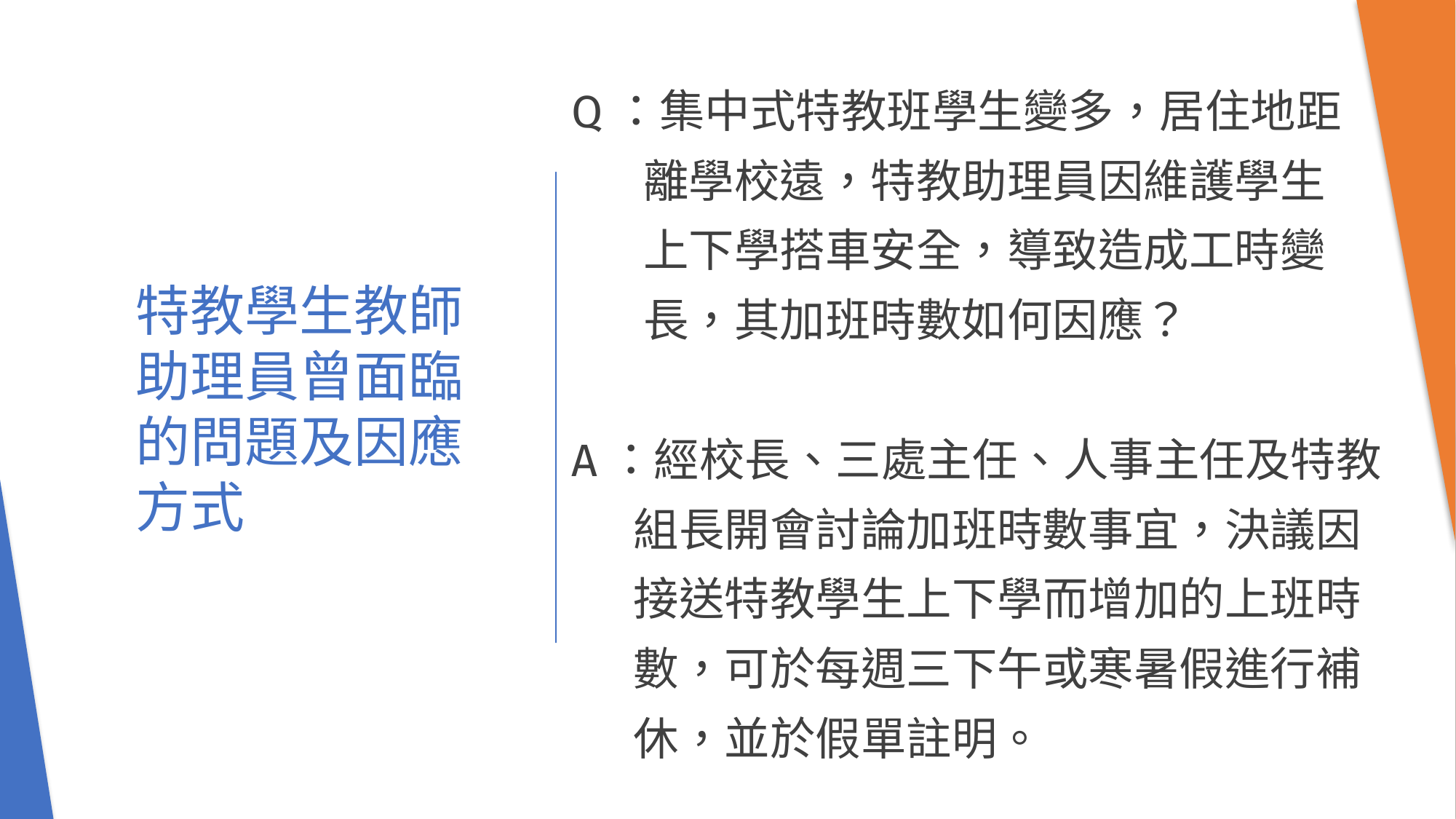

Q：集中式特教班學生變多，居住地距
      離學校遠，特教助理員因維護學生
      上下學搭車安全，導致造成工時變
      長，其加班時數如何因應？

A：經校長、三處主任、人事主任及特教
     組長開會討論加班時數事宜，決議因
     接送特教學生上下學而增加的上班時
     數，可於每週三下午或寒暑假進行補
     休，並於假單註明。
# 特教學生教師助理員曾面臨的問題及因應方式